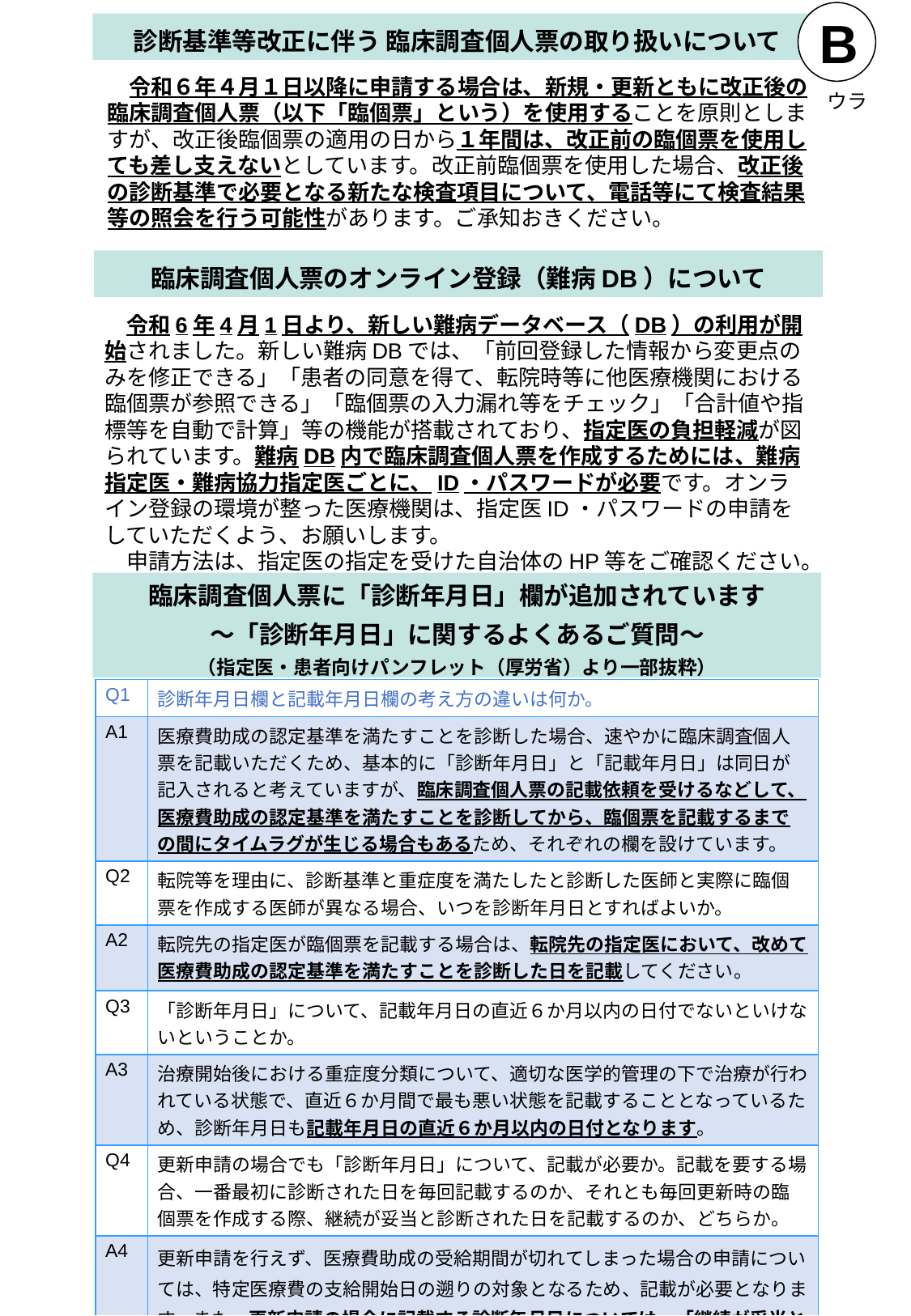

B
診断基準等改正に伴う 臨床調査個人票の取り扱いについて
　令和６年４月１日以降に申請する場合は、新規・更新ともに改正後の臨床調査個人票（以下「臨個票」という）を使用することを原則としますが、改正後臨個票の適用の日から１年間は、改正前の臨個票を使用しても差し支えないとしています。改正前臨個票を使用した場合、改正後の診断基準で必要となる新たな検査項目について、電話等にて検査結果等の照会を行う可能性があります。ご承知おきください。
ウラ
臨床調査個人票のオンライン登録（難病DB）について
　令和6年4月1日より、新しい難病データベース（DB）の利用が開始されました。新しい難病DBでは、「前回登録した情報から変更点のみを修正できる」「患者の同意を得て、転院時等に他医療機関における臨個票が参照できる」「臨個票の入力漏れ等をチェック」「合計値や指標等を自動で計算」等の機能が搭載されており、指定医の負担軽減が図られています。難病DB内で臨床調査個人票を作成するためには、難病指定医・難病協力指定医ごとに、ID・パスワードが必要です。オンライン登録の環境が整った医療機関は、指定医ID・パスワードの申請をしていただくよう、お願いします。
　申請方法は、指定医の指定を受けた自治体のHP等をご確認ください。
臨床調査個人票に「診断年月日」欄が追加されています
～「診断年月日」に関するよくあるご質問～
（指定医・患者向けパンフレット（厚労省）より一部抜粋）
| Q1 | 診断年月日欄と記載年月日欄の考え方の違いは何か。 |
| --- | --- |
| A1 | 医療費助成の認定基準を満たすことを診断した場合、速やかに臨床調査個人票を記載いただくため、基本的に「診断年月日」と「記載年月日」は同日が記入されると考えていますが、臨床調査個人票の記載依頼を受けるなどして、医療費助成の認定基準を満たすことを診断してから、臨個票を記載するまでの間にタイムラグが生じる場合もあるため、それぞれの欄を設けています。 |
| Q2 | 転院等を理由に、診断基準と重症度を満たしたと診断した医師と実際に臨個票を作成する医師が異なる場合、いつを診断年月日とすればよいか。 |
| A2 | 転院先の指定医が臨個票を記載する場合は、転院先の指定医において、改めて医療費助成の認定基準を満たすことを診断した日を記載してください。 |
| Q3 | 「診断年月日」について、記載年月日の直近６か月以内の日付でないといけないということか。 |
| A3 | 治療開始後における重症度分類について、適切な医学的管理の下で治療が行われている状態で、直近６か月間で最も悪い状態を記載することとなっているため、診断年月日も記載年月日の直近６か月以内の日付となります。 |
| Q4 | 更新申請の場合でも「診断年月日」について、記載が必要か。記載を要する場合、一番最初に診断された日を毎回記載するのか、それとも毎回更新時の臨個票を作成する際、継続が妥当と診断された日を記載するのか、どちらか。 |
| A4 | 更新申請を行えず、医療費助成の受給期間が切れてしまった場合の申請については、特定医療費の支給開始日の遡りの対象となるため、記載が必要となります。また、更新申請の場合に記載する診断年月日については、「継続が妥当と診断された日」としてください。 |